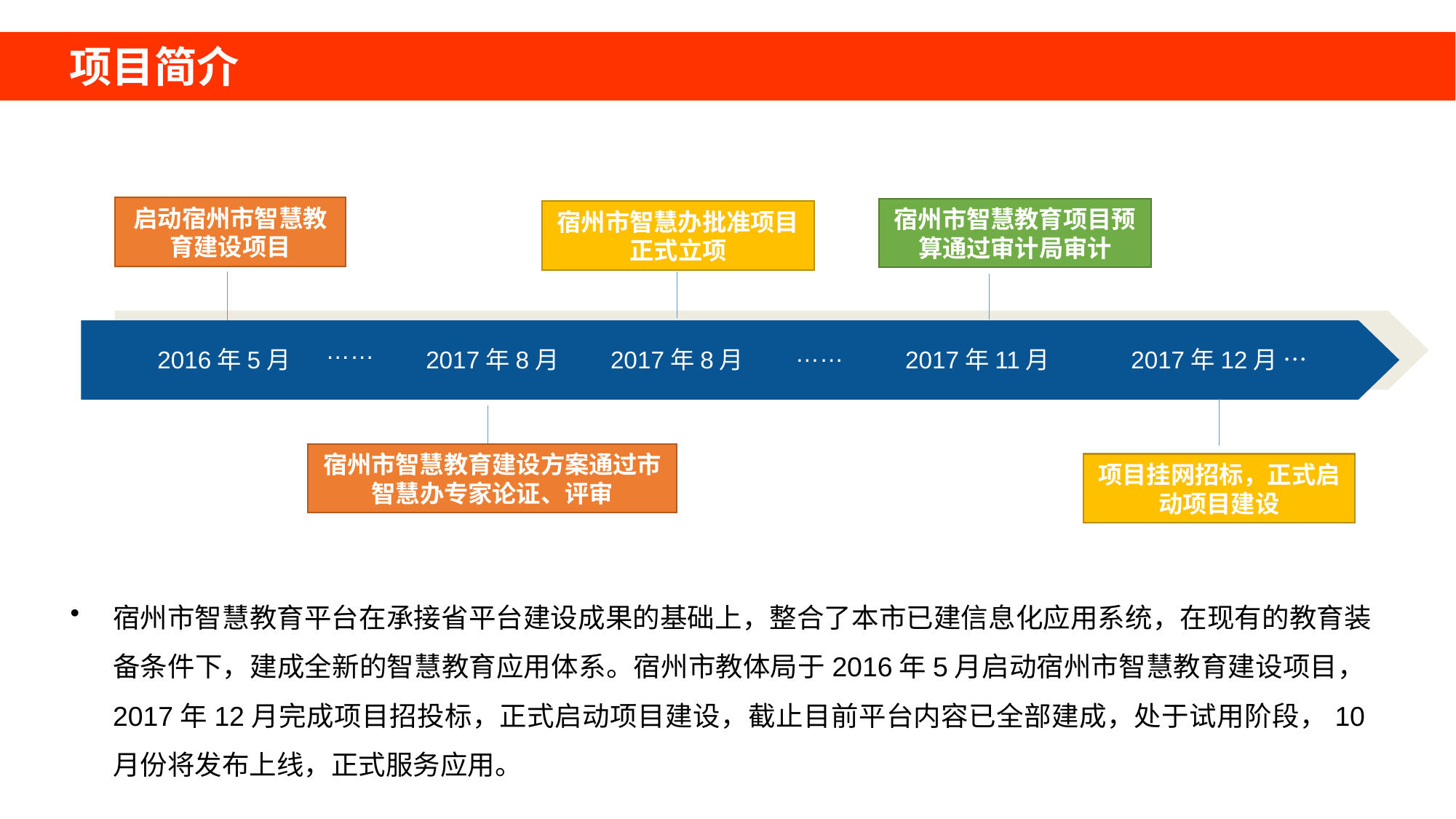

项目简介
启动宿州市智慧教育建设项目
宿州市智慧教育项目预算通过审计局审计
宿州市智慧办批准项目正式立项

……
……
2016年5月
2017年8月
2017年8月
2017年12月 …
2017年11月
宿州市智慧教育建设方案通过市智慧办专家论证、评审
项目挂网招标，正式启动项目建设
宿州市智慧教育平台在承接省平台建设成果的基础上，整合了本市已建信息化应用系统，在现有的教育装备条件下，建成全新的智慧教育应用体系。宿州市教体局于2016年5月启动宿州市智慧教育建设项目，2017年12月完成项目招投标，正式启动项目建设，截止目前平台内容已全部建成，处于试用阶段，10月份将发布上线，正式服务应用。